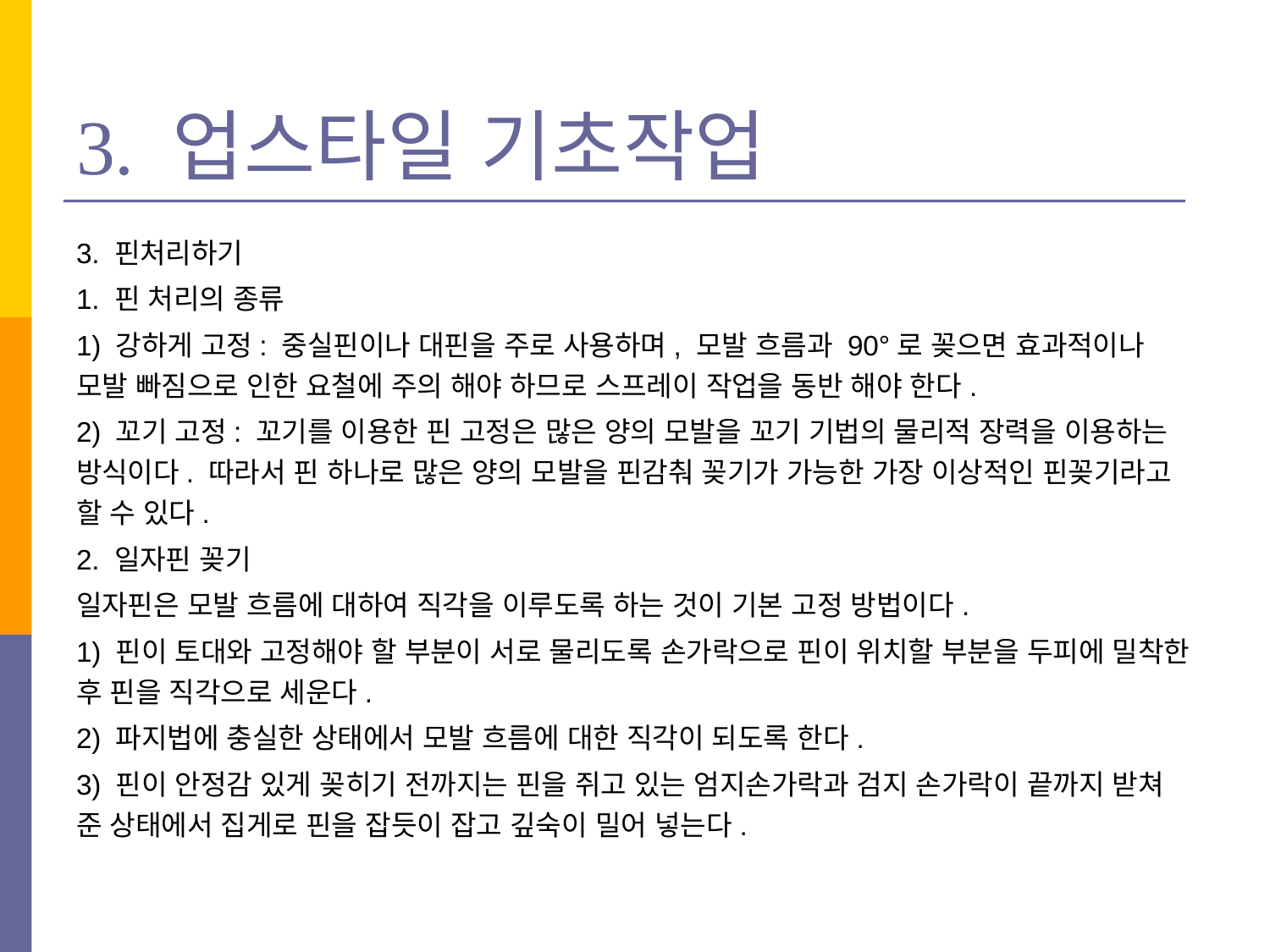

# 3. 업스타일 기초작업
3. 핀처리하기
1. 핀 처리의 종류
1) 강하게 고정: 중실핀이나 대핀을 주로 사용하며, 모발 흐름과 90°로 꽂으면 효과적이나 모발 빠짐으로 인한 요철에 주의 해야 하므로 스프레이 작업을 동반 해야 한다.
2) 꼬기 고정: 꼬기를 이용한 핀 고정은 많은 양의 모발을 꼬기 기법의 물리적 장력을 이용하는 방식이다. 따라서 핀 하나로 많은 양의 모발을 핀감춰 꽂기가 가능한 가장 이상적인 핀꽂기라고 할 수 있다.
2. 일자핀 꽂기
일자핀은 모발 흐름에 대하여 직각을 이루도록 하는 것이 기본 고정 방법이다.
1) 핀이 토대와 고정해야 할 부분이 서로 물리도록 손가락으로 핀이 위치할 부분을 두피에 밀착한 후 핀을 직각으로 세운다.
2) 파지법에 충실한 상태에서 모발 흐름에 대한 직각이 되도록 한다.
3) 핀이 안정감 있게 꽂히기 전까지는 핀을 쥐고 있는 엄지손가락과 검지 손가락이 끝까지 받쳐 준 상태에서 집게로 핀을 잡듯이 잡고 깊숙이 밀어 넣는다.